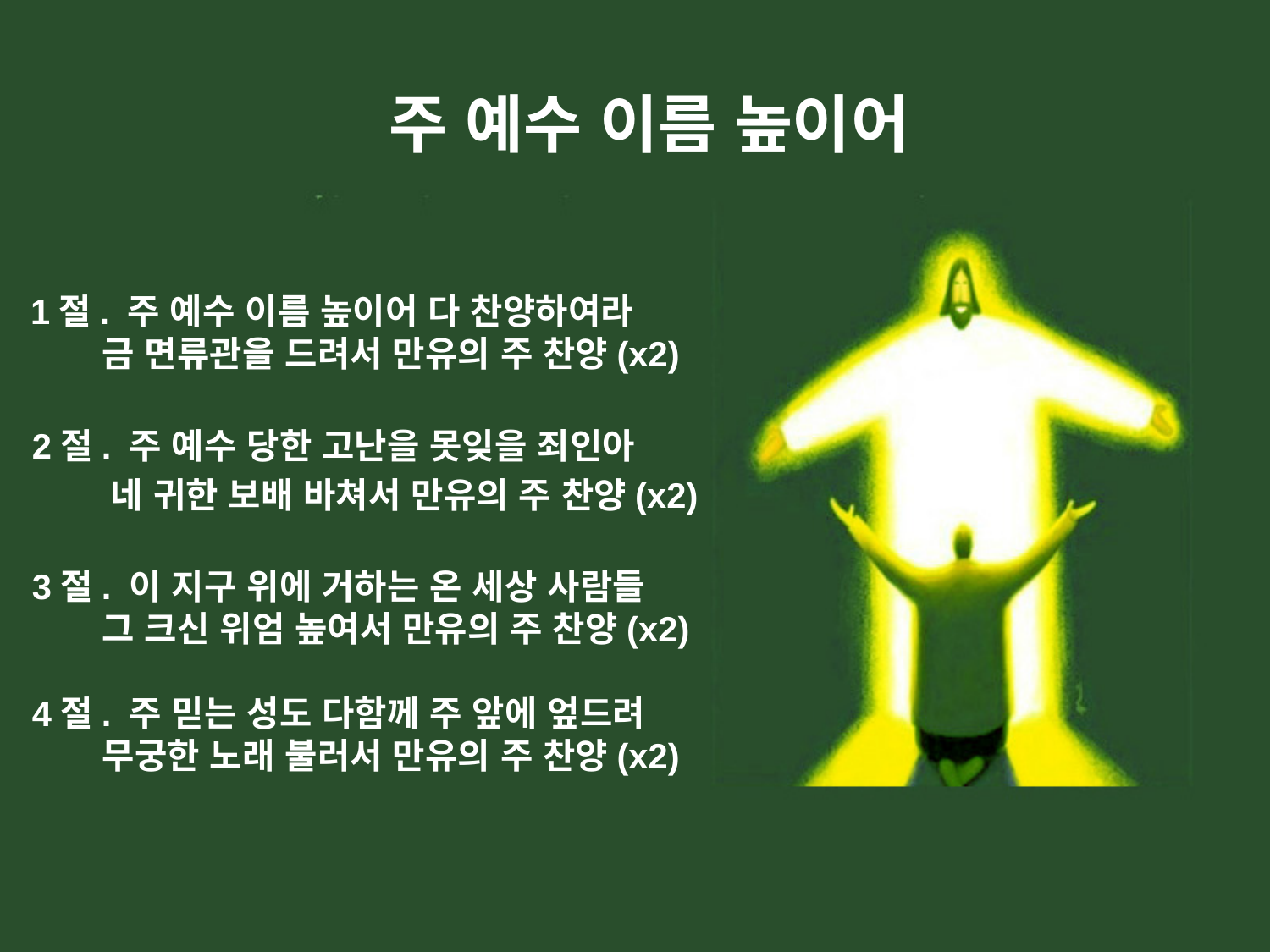

# 주 예수 이름 높이어
  1절. 주 예수 이름 높이어 다 찬양하여라
         금 면류관을 드려서 만유의 주 찬양(x2)
  2절. 주 예수 당한 고난을 못잊을 죄인아
         네 귀한 보배 바쳐서 만유의 주 찬양(x2)
  3절. 이 지구 위에 거하는 온 세상 사람들
         그 크신 위엄 높여서 만유의 주 찬양(x2)
  4절. 주 믿는 성도 다함께 주 앞에 엎드려
         무궁한 노래 불러서 만유의 주 찬양(x2)